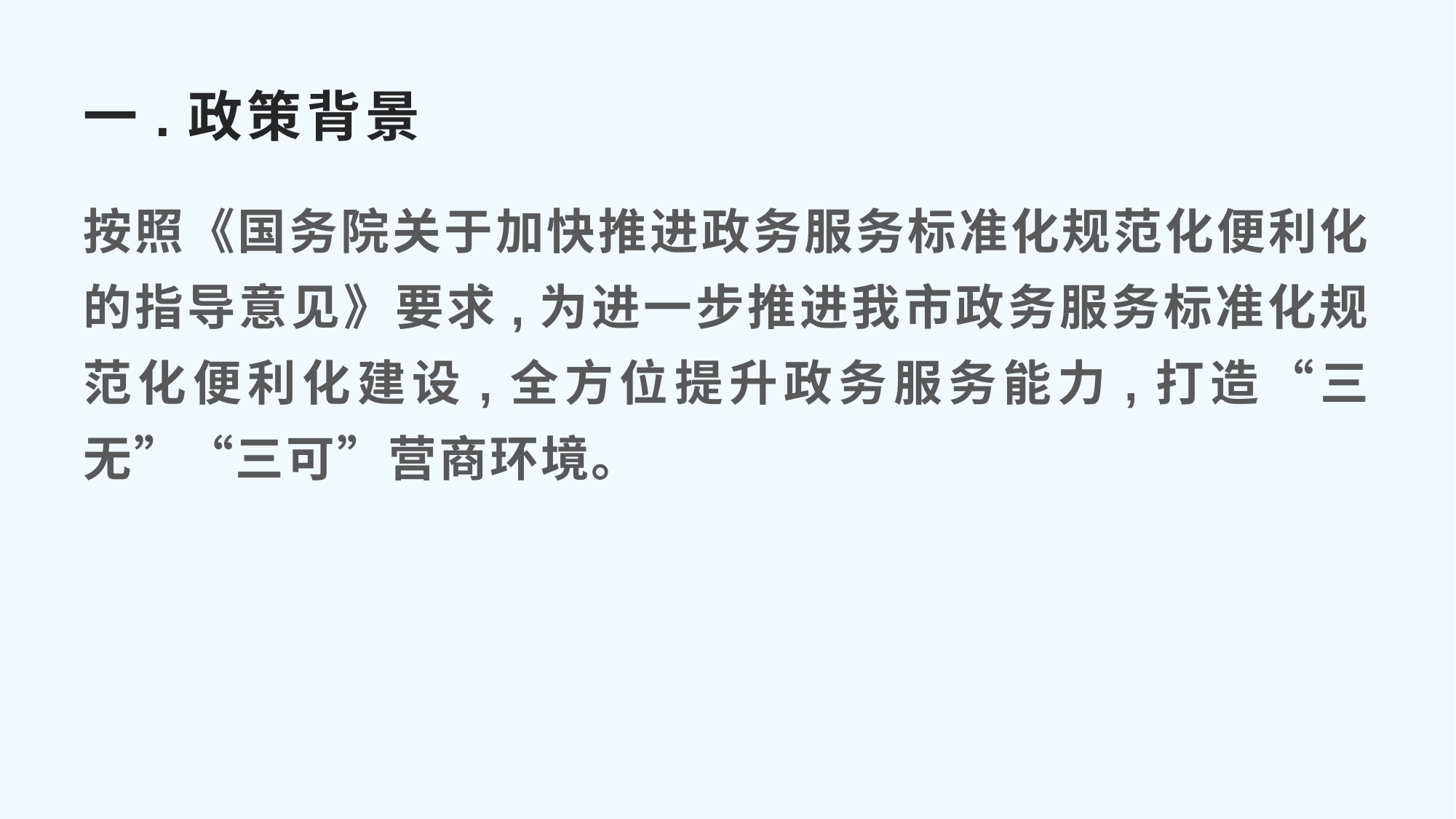

# 一.政策背景
按照《国务院关于加快推进政务服务标准化规范化便利化的指导意见》要求,为进一步推进我市政务服务标准化规范化便利化建设,全方位提升政务服务能力,打造“三无”“三可”营商环境。